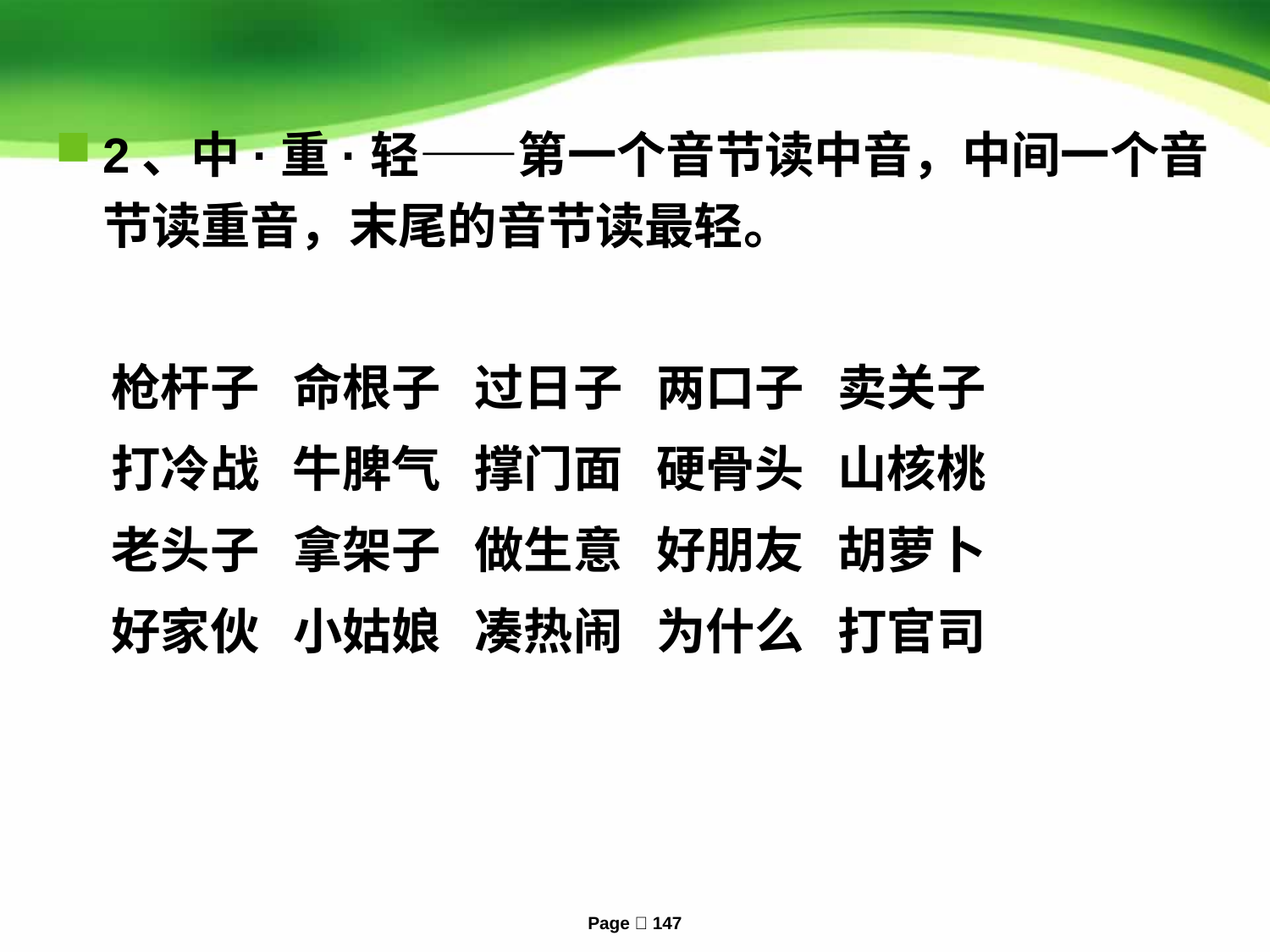

2、中·重·轻——第一个音节读中音，中间一个音节读重音，末尾的音节读最轻。

    枪杆子   命根子   过日子   两口子   卖关子
    打冷战   牛脾气   撑门面   硬骨头   山核桃
    老头子   拿架子   做生意   好朋友   胡萝卜
    好家伙   小姑娘   凑热闹   为什么   打官司